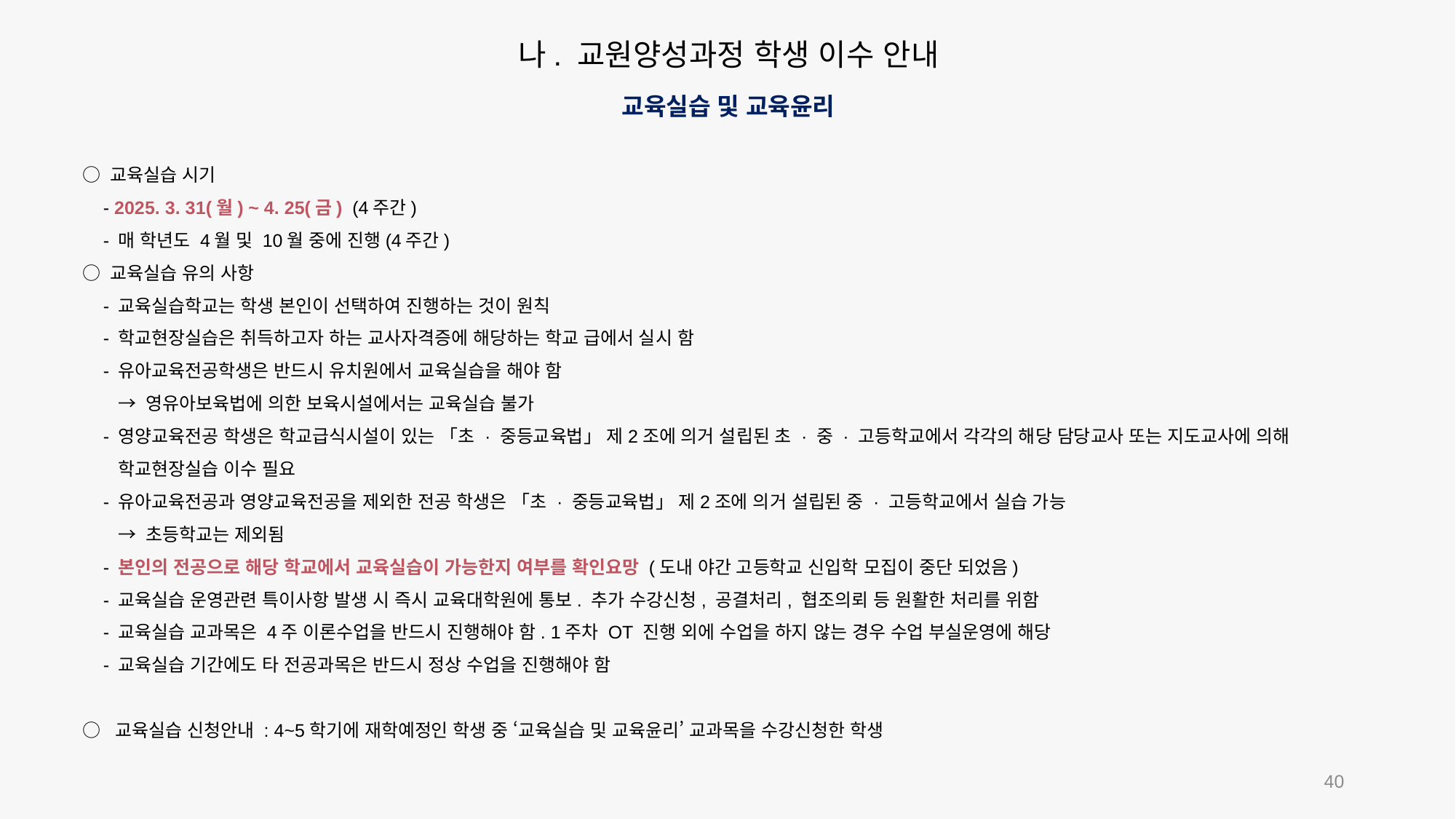

나. 교원양성과정 학생 이수 안내
교육실습 및 교육윤리
○ 교육실습 시기
    - 2025. 3. 31(월) ~ 4. 25(금)  (4주간)
    - 매 학년도 4월 및 10월 중에 진행(4주간)
○ 교육실습 유의 사항
    - 교육실습학교는 학생 본인이 선택하여 진행하는 것이 원칙
    - 학교현장실습은 취득하고자 하는 교사자격증에 해당하는 학교 급에서 실시 함
    - 유아교육전공학생은 반드시 유치원에서 교육실습을 해야 함
       → 영유아보육법에 의한 보육시설에서는 교육실습 불가
    - 영양교육전공 학생은 학교급식시설이 있는 「초 · 중등교육법」 제2조에 의거 설립된 초 · 중 · 고등학교에서 각각의 해당 담당교사 또는 지도교사에 의해
       학교현장실습 이수 필요
    - 유아교육전공과 영양교육전공을 제외한 전공 학생은 「초 · 중등교육법」 제2조에 의거 설립된 중 · 고등학교에서 실습 가능
       → 초등학교는 제외됨
    - 본인의 전공으로 해당 학교에서 교육실습이 가능한지 여부를 확인요망 (도내 야간 고등학교 신입학 모집이 중단 되었음)
    - 교육실습 운영관련 특이사항 발생 시 즉시 교육대학원에 통보. 추가 수강신청, 공결처리, 협조의뢰 등 원활한 처리를 위함
    - 교육실습 교과목은 4주 이론수업을 반드시 진행해야 함. 1주차 OT 진행 외에 수업을 하지 않는 경우 수업 부실운영에 해당
    - 교육실습 기간에도 타 전공과목은 반드시 정상 수업을 진행해야 함

○  교육실습 신청안내 : 4~5학기에 재학예정인 학생 중 ‘교육실습 및 교육윤리’ 교과목을 수강신청한 학생

40